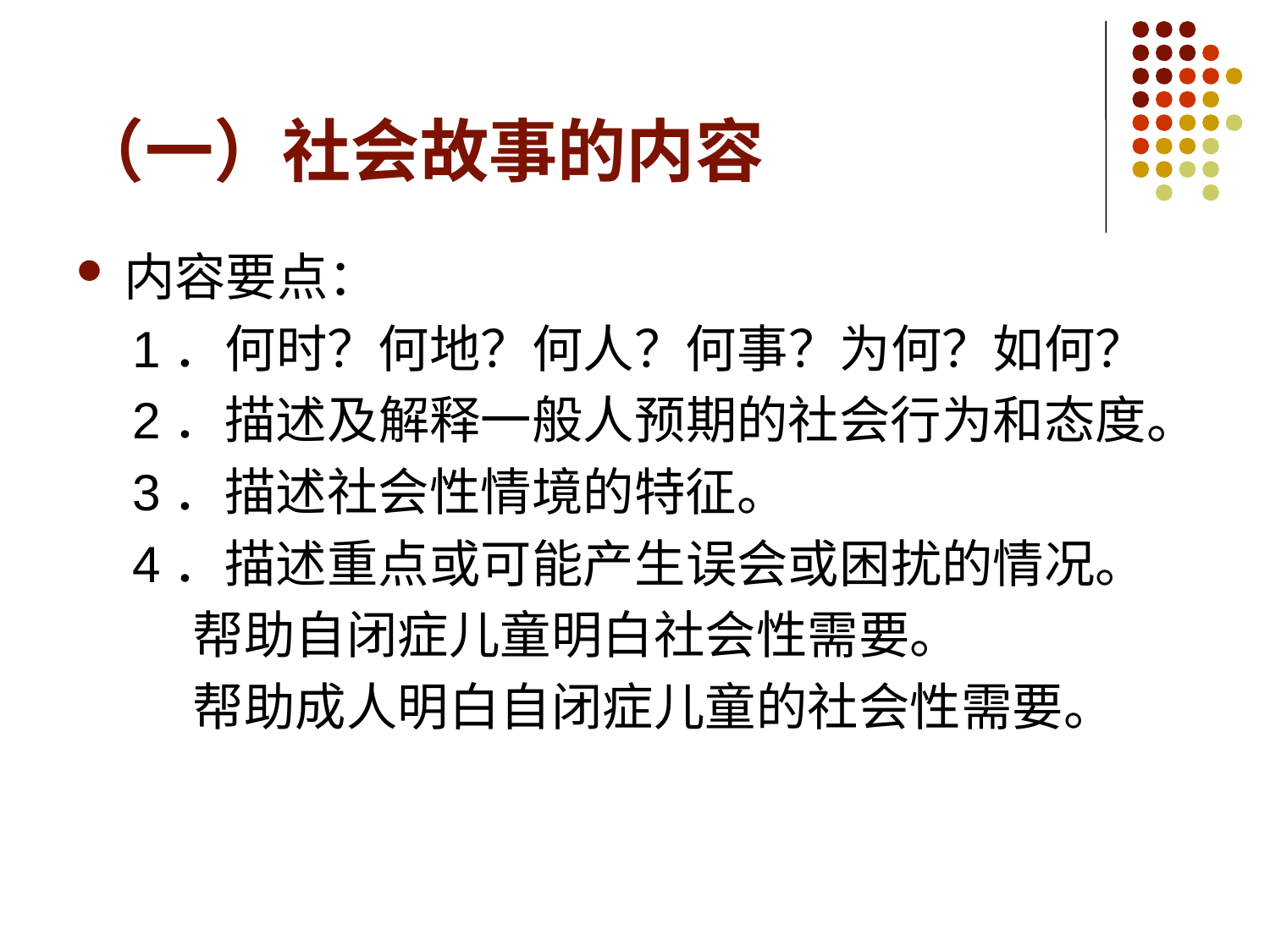

# （一）社会故事的内容
内容要点：
    1．何时？何地？何人？何事？为何？如何？
    2．描述及解释一般人预期的社会行为和态度。
    3．描述社会性情境的特征。
    4．描述重点或可能产生误会或困扰的情况。
	     帮助自闭症儿童明白社会性需要。
	     帮助成人明白自闭症儿童的社会性需要。